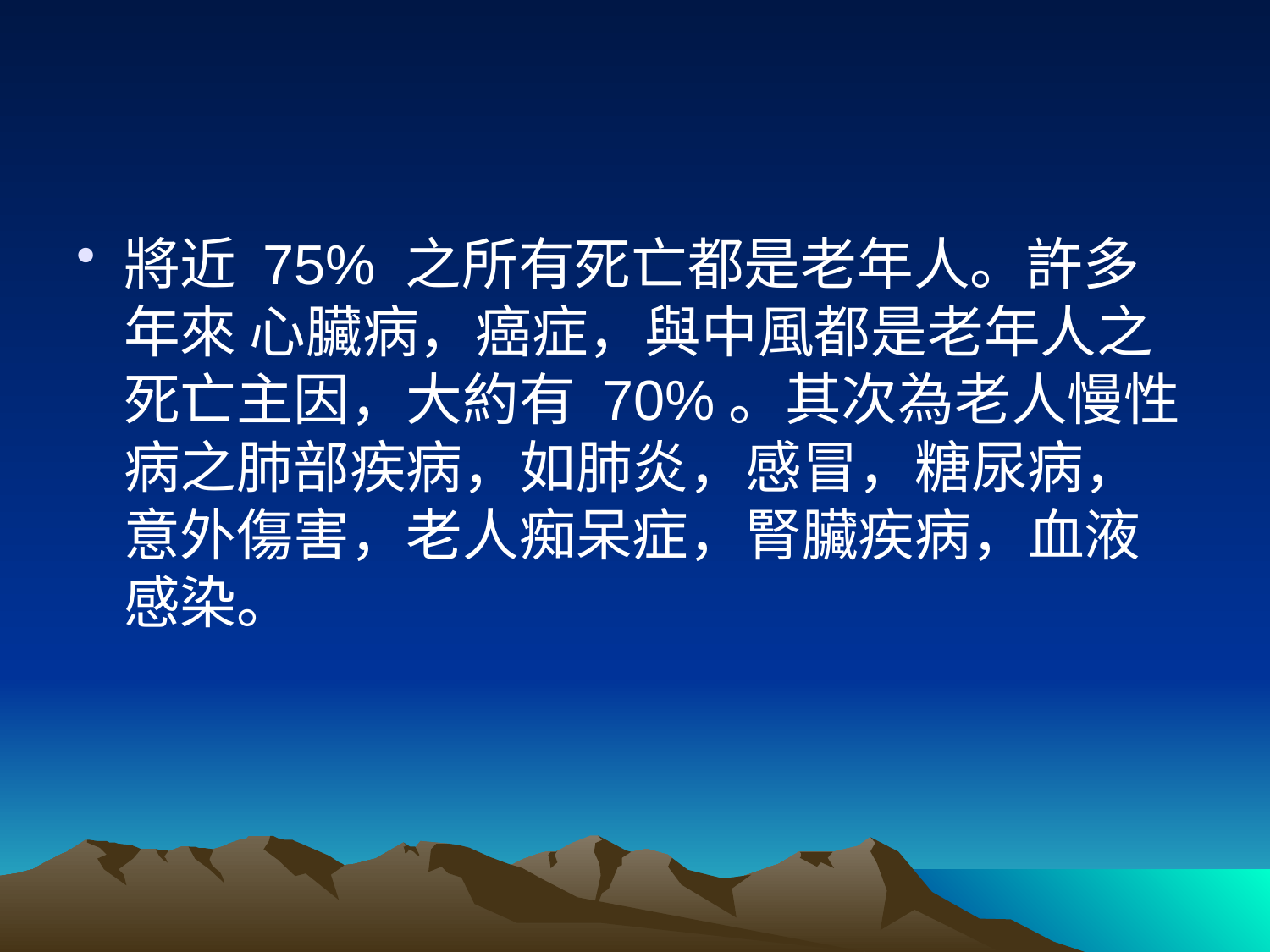

#
將近 75% 之所有死亡都是老年人。許多年來 心臟病，癌症，與中風都是老年人之死亡主因，大約有 70%。其次為老人慢性病之肺部疾病，如肺炎，感冒，糖尿病，意外傷害，老人痴呆症，腎臟疾病，血液感染。